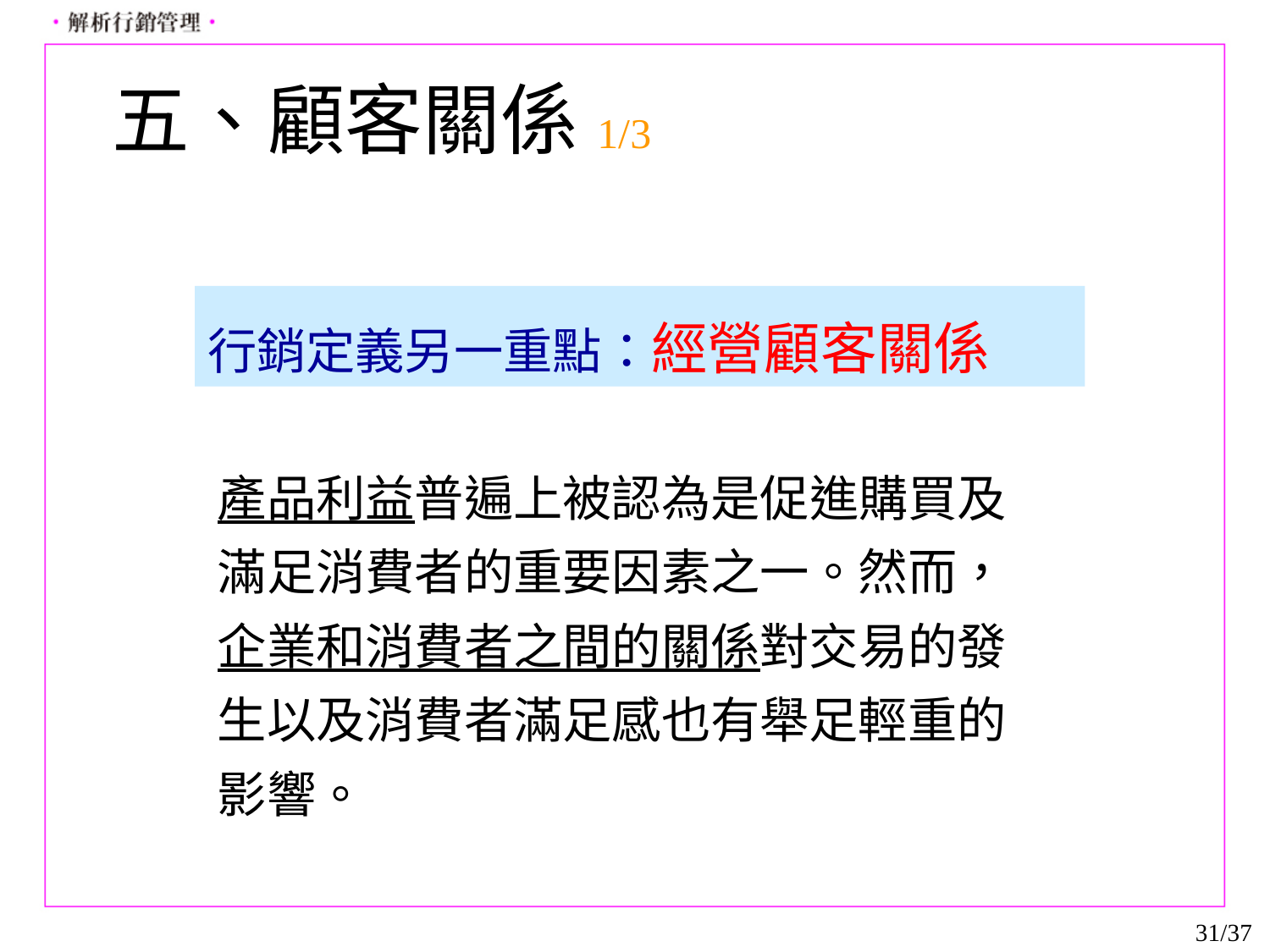

# 五、顧客關係1/3
行銷定義另一重點：經營顧客關係
產品利益普遍上被認為是促進購買及滿足消費者的重要因素之一。然而，企業和消費者之間的關係對交易的發生以及消費者滿足感也有舉足輕重的影響。
31/37